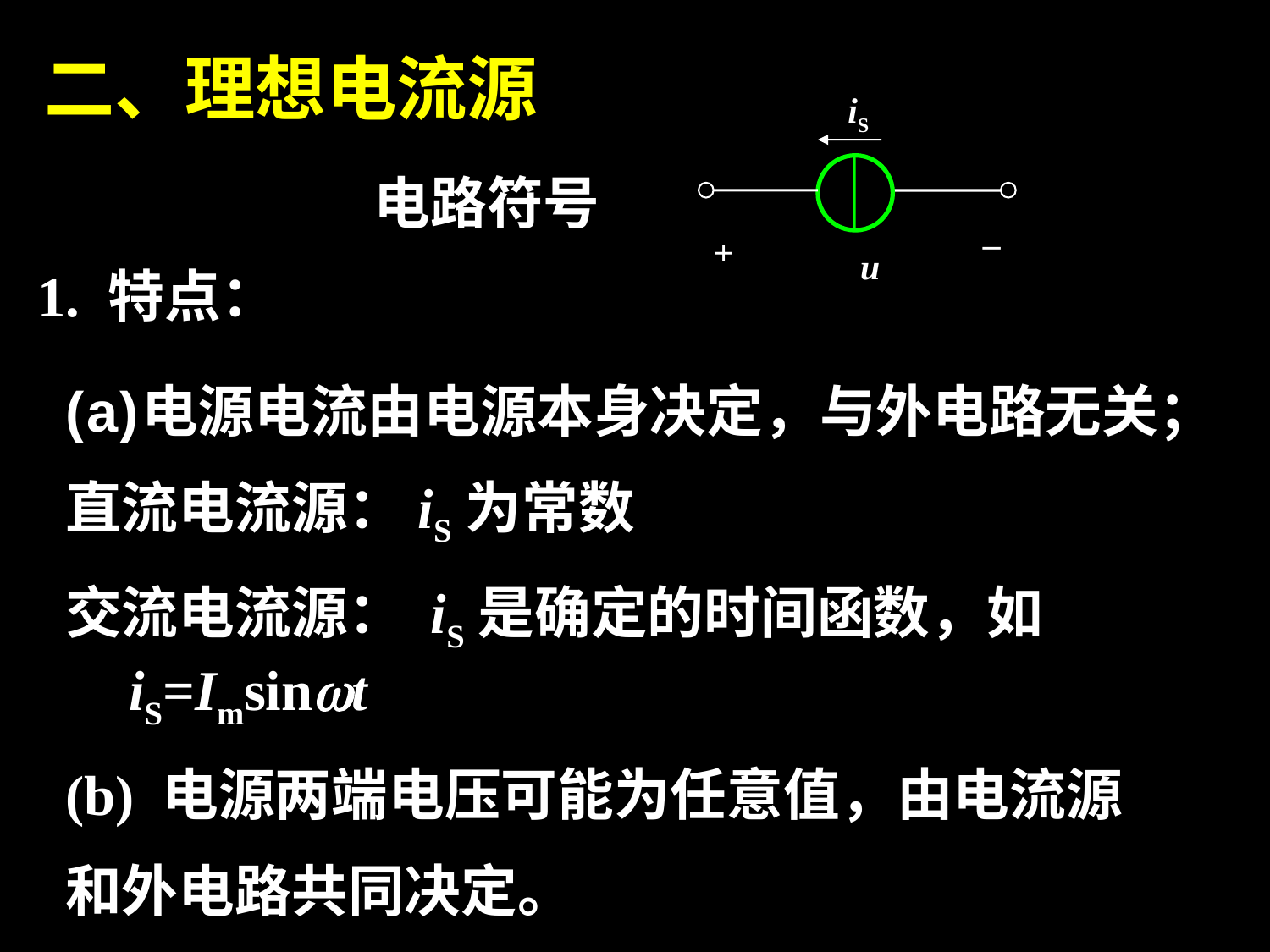

二、理想电流源
iS

_
+
u
电路符号
1. 特点：
电源电流由电源本身决定，与外电路无关；
直流电流源：iS为常数
交流电流源： iS是确定的时间函数，如 iS=Imsinωt
(b) 电源两端电压可能为任意值，由电流源
和外电路共同决定。